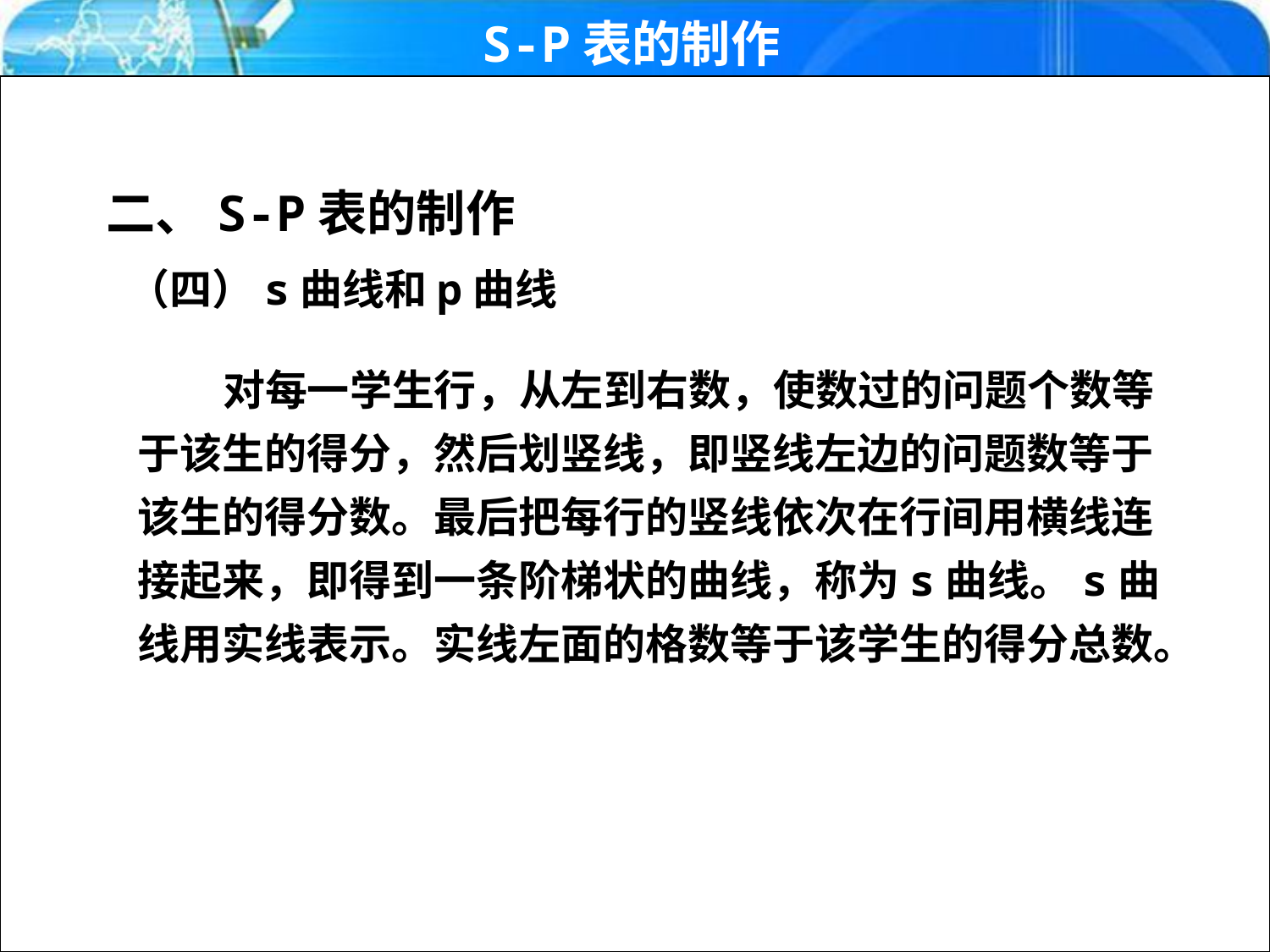

S-P表的制作
二、S-P表的制作
（四）s曲线和p曲线
    对每一学生行，从左到右数，使数过的问题个数等于该生的得分，然后划竖线，即竖线左边的问题数等于该生的得分数。最后把每行的竖线依次在行间用横线连接起来，即得到一条阶梯状的曲线，称为s曲线。s曲线用实线表示。实线左面的格数等于该学生的得分总数。